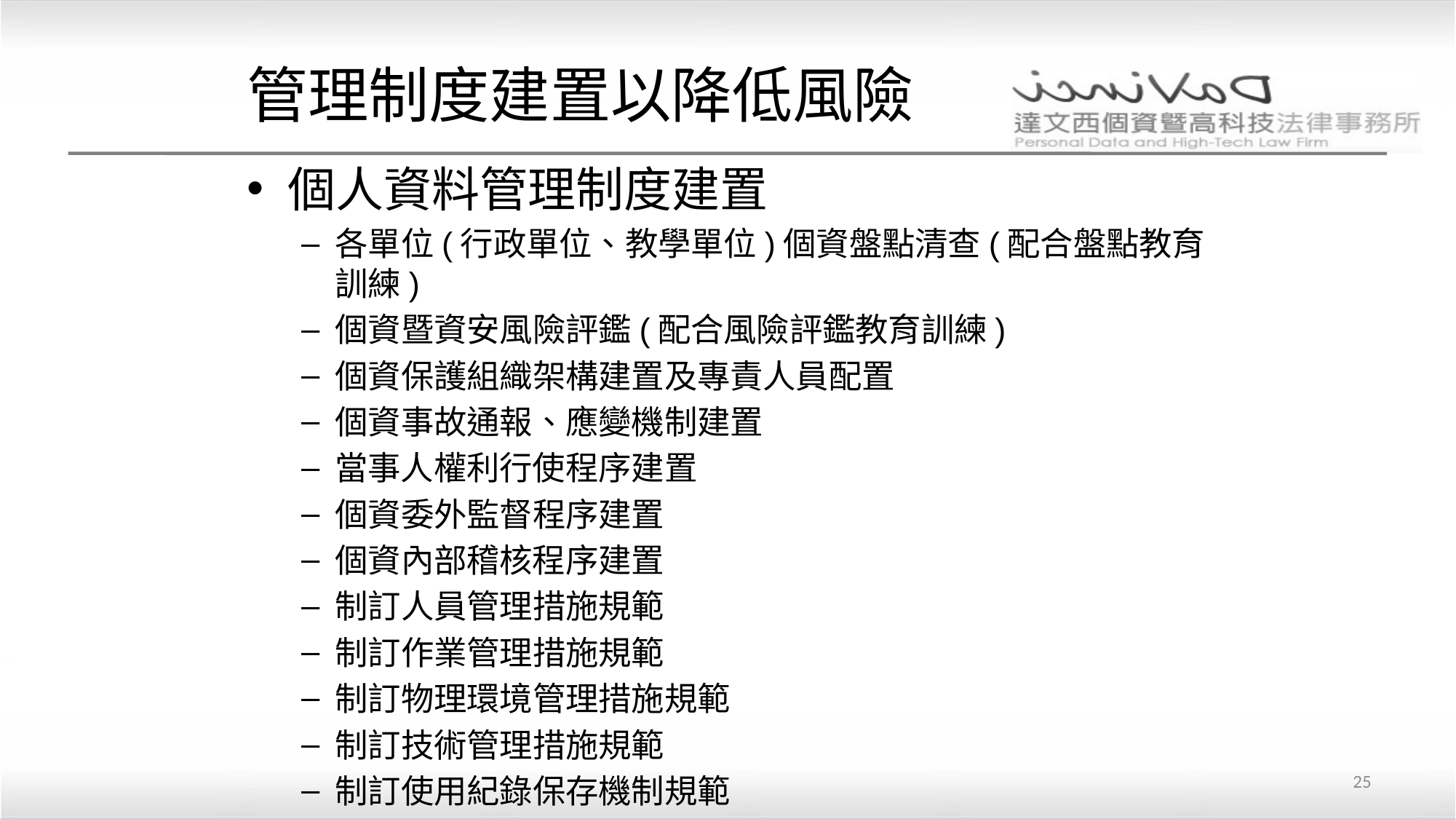

# 管理制度建置以降低風險
個人資料管理制度建置
各單位(行政單位、教學單位)個資盤點清查(配合盤點教育訓練)
個資暨資安風險評鑑(配合風險評鑑教育訓練)
個資保護組織架構建置及專責人員配置
個資事故通報、應變機制建置
當事人權利行使程序建置
個資委外監督程序建置
個資內部稽核程序建置
制訂人員管理措施規範
制訂作業管理措施規範
制訂物理環境管理措施規範
制訂技術管理措施規範
制訂使用紀錄保存機制規範
25